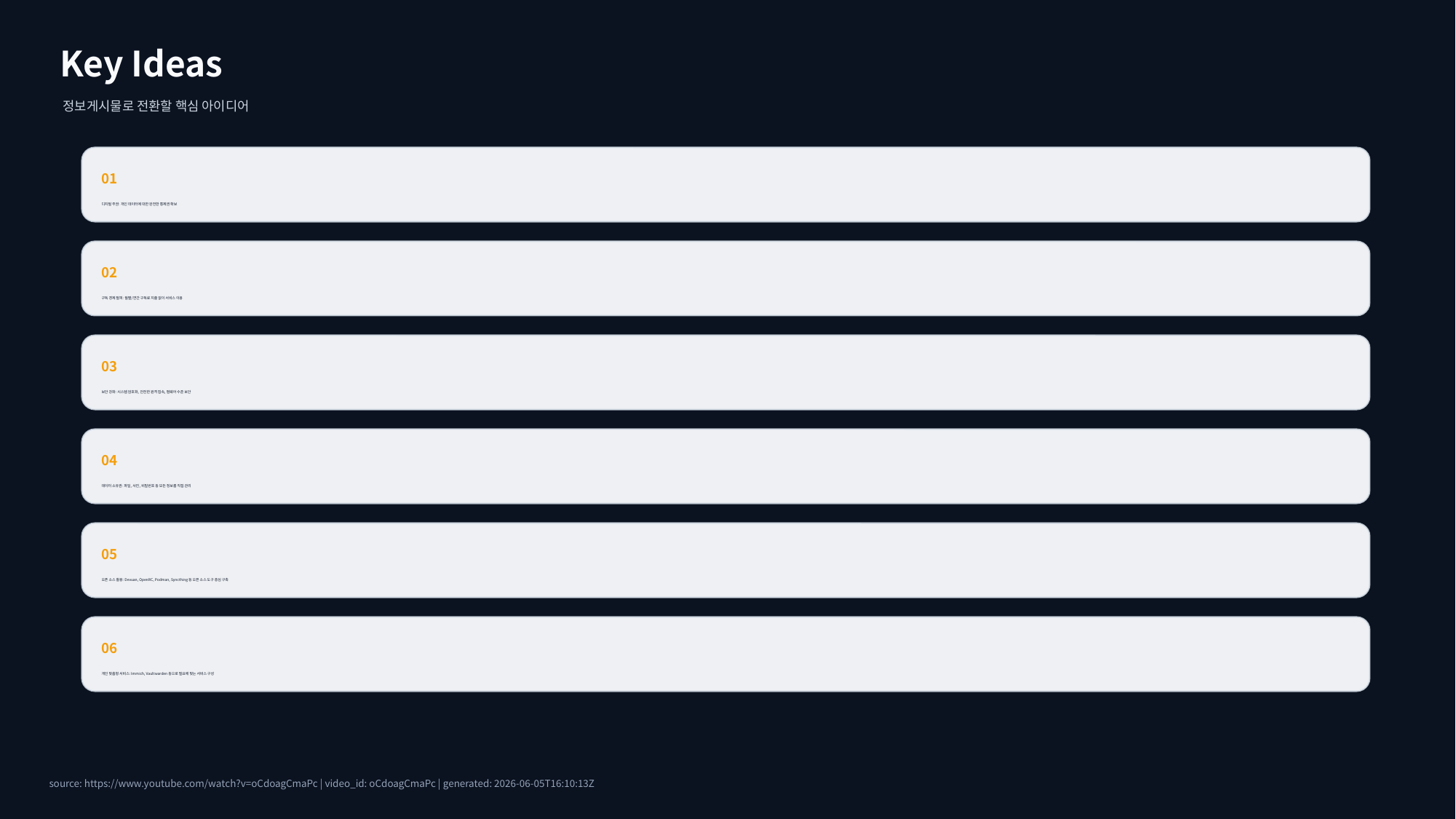

Key Ideas
정보게시물로 전환할 핵심 아이디어

01
디지털 주권: 개인 데이터에 대한 완전한 통제권 확보

02
구독 경제 탈피: 월별/연간 구독료 지출 없이 서비스 이용

03
보안 강화: 시스템 암호화, 안전한 원격 접속, 펌웨어 수준 보안

04
데이터 소유권: 파일, 사진, 비밀번호 등 모든 정보를 직접 관리

05
오픈 소스 활용: Devuan, OpenRC, Podman, Syncthing 등 오픈 소스 도구 중심 구축

06
개인 맞춤형 서비스: Immich, Vaultwarden 등으로 필요에 맞는 서비스 구성
source: https://www.youtube.com/watch?v=oCdoagCmaPc | video_id: oCdoagCmaPc | generated: 2026-06-05T16:10:13Z